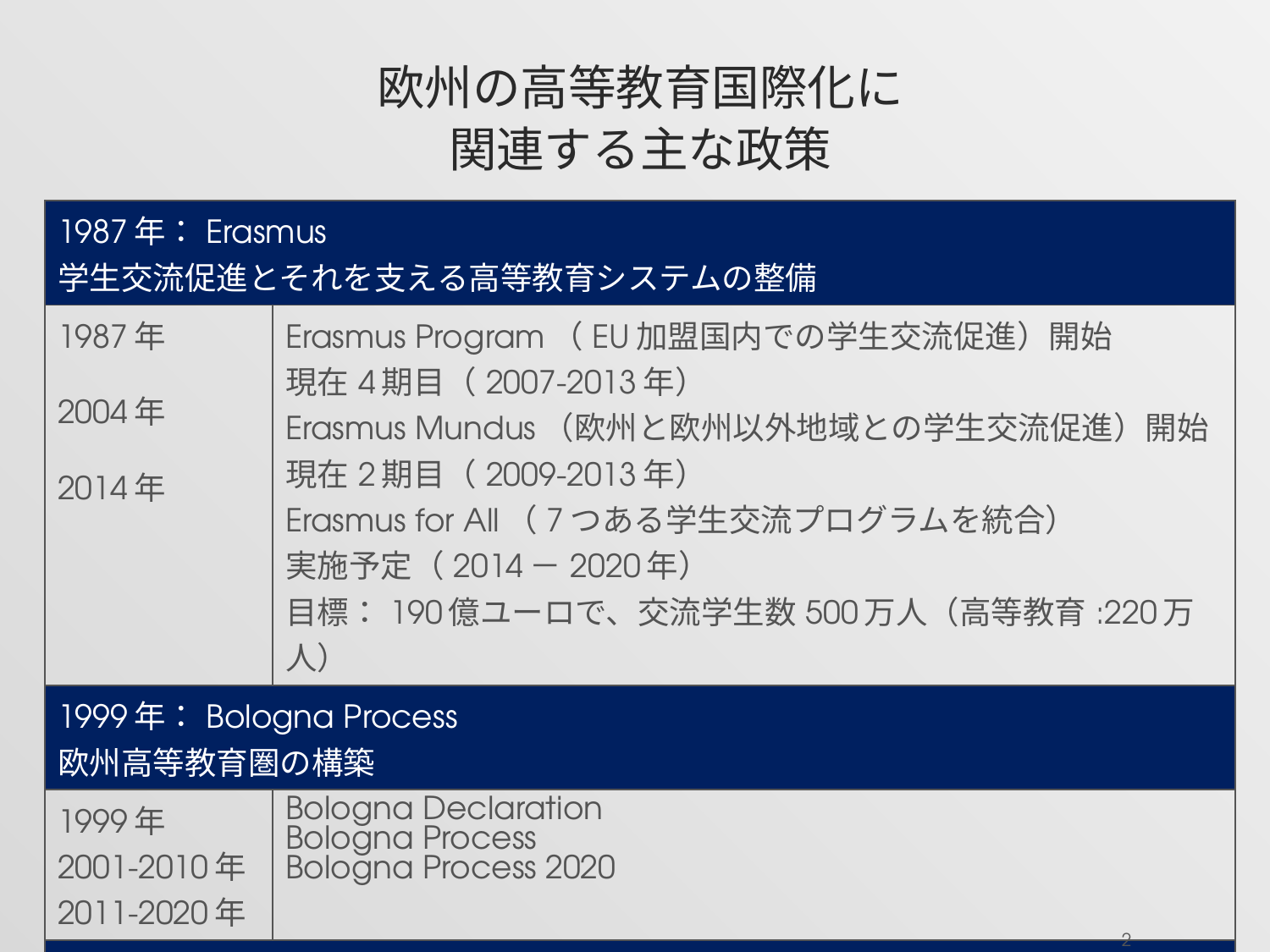

# 欧州の高等教育国際化に 関連する主な政策
| 1987年：Erasmus 学生交流促進とそれを支える高等教育システムの整備 |  |
| --- | --- |
| 1987年 2004年 2014年 | Erasmus Program（EU加盟国内での学生交流促進）開始 現在4期目（2007-2013年） Erasmus Mundus（欧州と欧州以外地域との学生交流促進）開始現在2期目（2009-2013年） Erasmus for All（7つある学生交流プログラムを統合） 実施予定（2014－2020年） 目標：190億ユーロで、交流学生数500万人（高等教育:220万人） |
| 1999年：Bologna Process 欧州高等教育圏の構築 |  |
| 1999年 2001-2010年 2011-2020年 | Bologna Declaration Bologna Process Bologna Process 2020 |
| 2010年：Europe 2020 Lisbon Strategy（2000-2010年）に続く欧州の中長期成長戦略 |  |
| 2011-2020年 | 5大重点項目で直接的・間接的に教育に関わる項目がある。 |
2